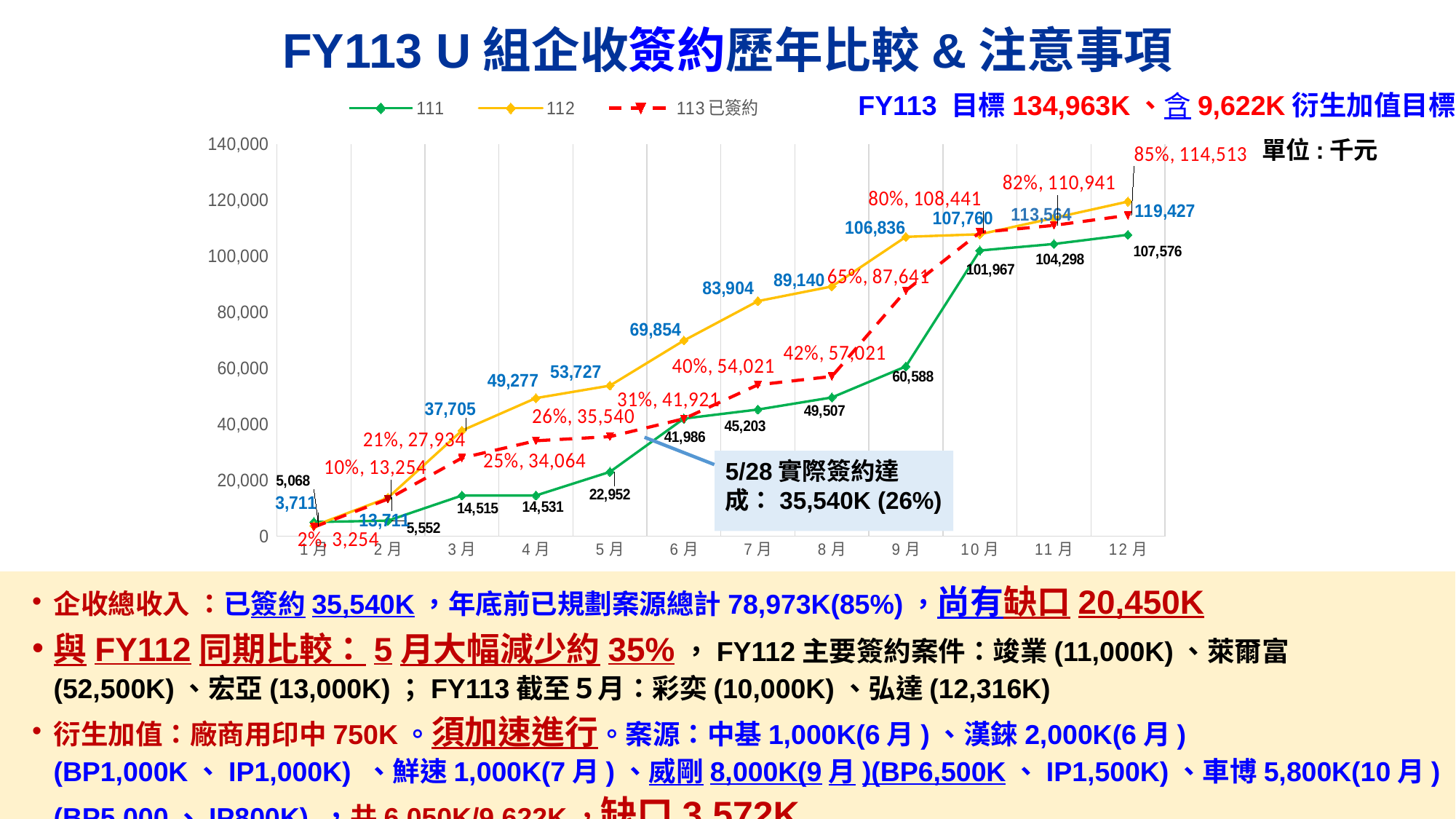

# FY113 U組企收簽約歷年比較&注意事項
FY113 目標134,963K、含9,622K衍生加值目標

[unsupported chart]

單位:千元
5/28實際簽約達成：35,540K (26%)
企收總收入 ：已簽約35,540K，年底前已規劃案源總計78,973K(85%)，尚有缺口20,450K
與FY112同期比較：5月大幅減少約35%，FY112主要簽約案件：竣業(11,000K)、萊爾富(52,500K)、宏亞(13,000K)；FY113截至５月：彩奕(10,000K)、弘達(12,316K)
衍生加值：廠商用印中750K。須加速進行。案源：中基1,000K(6月)、漢錸2,000K(6月)(BP1,000K、IP1,000K) 、鮮速1,000K(7月)、威剛8,000K(9月)(BP6,500K、IP1,500K)、車博5,800K(10月)(BP5,000、IP800K) ，共6,050K/9,622K，缺口3,572K